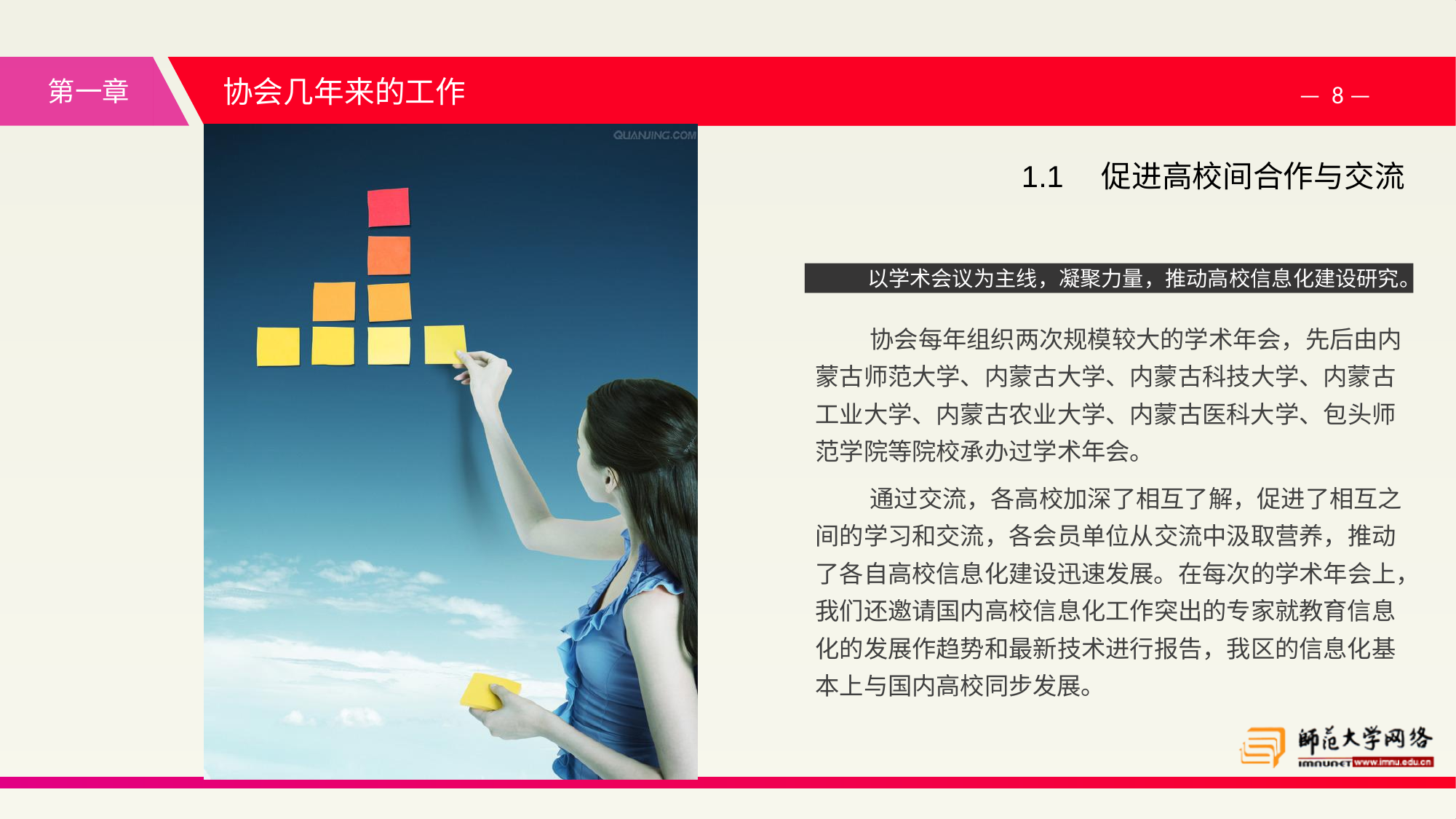

1.1　促进高校间合作与交流
以学术会议为主线，凝聚力量，推动高校信息化建设研究。
协会每年组织两次规模较大的学术年会，先后由内蒙古师范大学、内蒙古大学、内蒙古科技大学、内蒙古工业大学、内蒙古农业大学、内蒙古医科大学、包头师范学院等院校承办过学术年会。
通过交流，各高校加深了相互了解，促进了相互之间的学习和交流，各会员单位从交流中汲取营养，推动了各自高校信息化建设迅速发展。在每次的学术年会上，我们还邀请国内高校信息化工作突出的专家就教育信息化的发展作趋势和最新技术进行报告，我区的信息化基本上与国内高校同步发展。